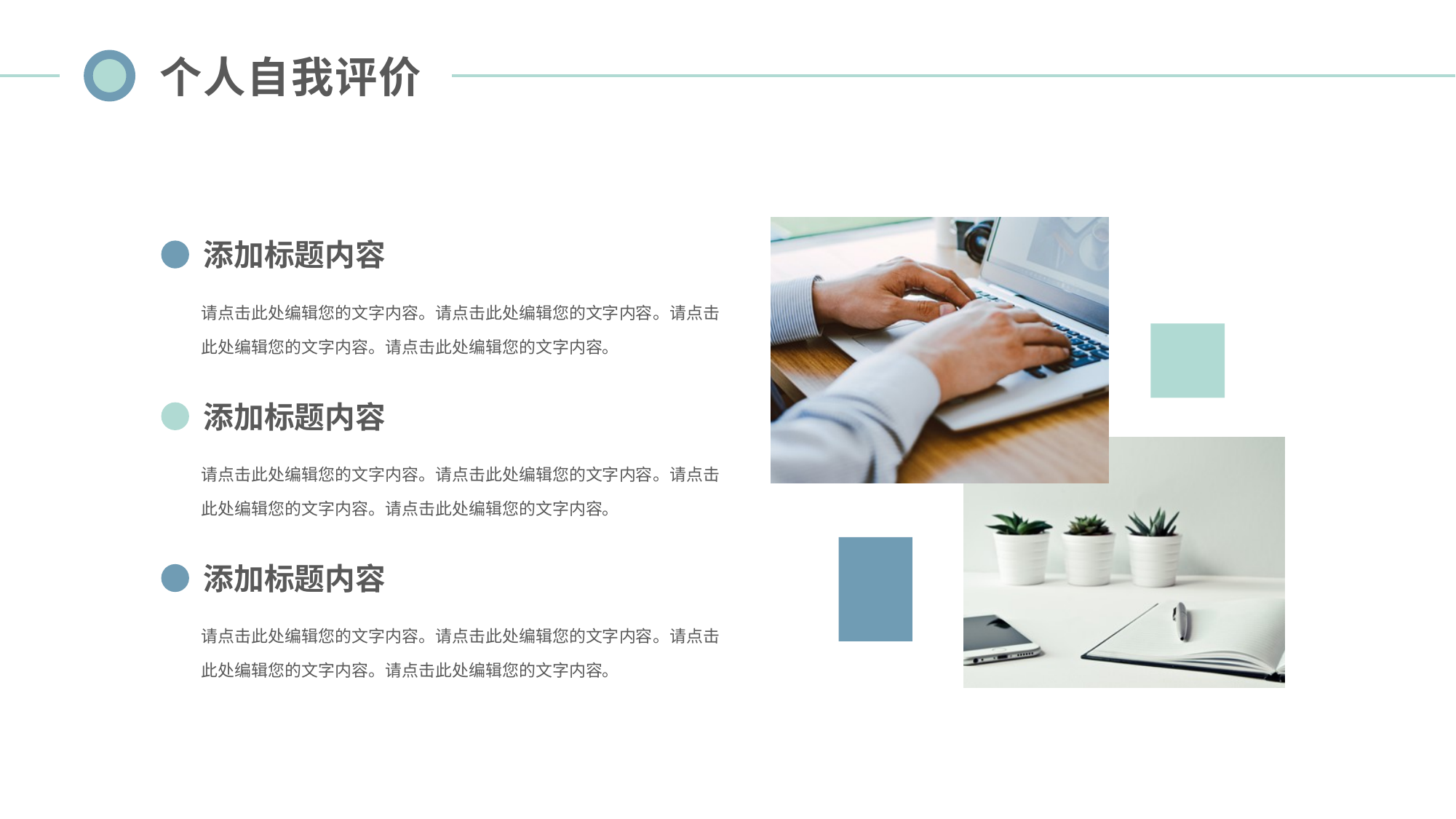

个人自我评价

添加标题内容

请点击此处编辑您的文字内容。请点击此处编辑您的文字内容。请点击此处编辑您的文字内容。请点击此处编辑您的文字内容。
添加标题内容

请点击此处编辑您的文字内容。请点击此处编辑您的文字内容。请点击此处编辑您的文字内容。请点击此处编辑您的文字内容。
添加标题内容

请点击此处编辑您的文字内容。请点击此处编辑您的文字内容。请点击此处编辑您的文字内容。请点击此处编辑您的文字内容。